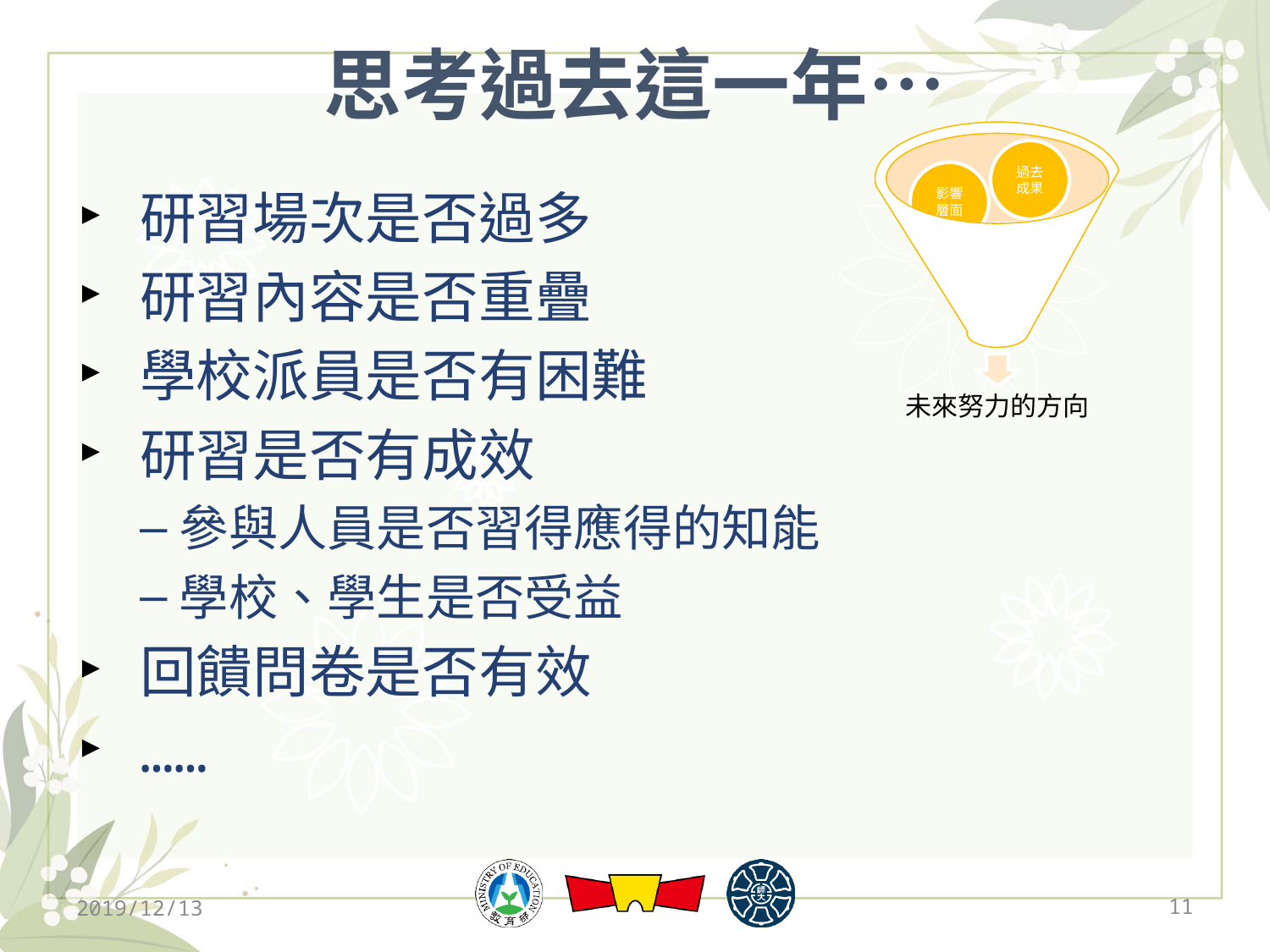

# 思考過去這一年…
過去成果
影響層面
思考策略
未來努力的方向
研習場次是否過多
研習內容是否重疊
學校派員是否有困難
研習是否有成效
參與人員是否習得應得的知能
學校、學生是否受益
回饋問卷是否有效
……

2019/12/13
11